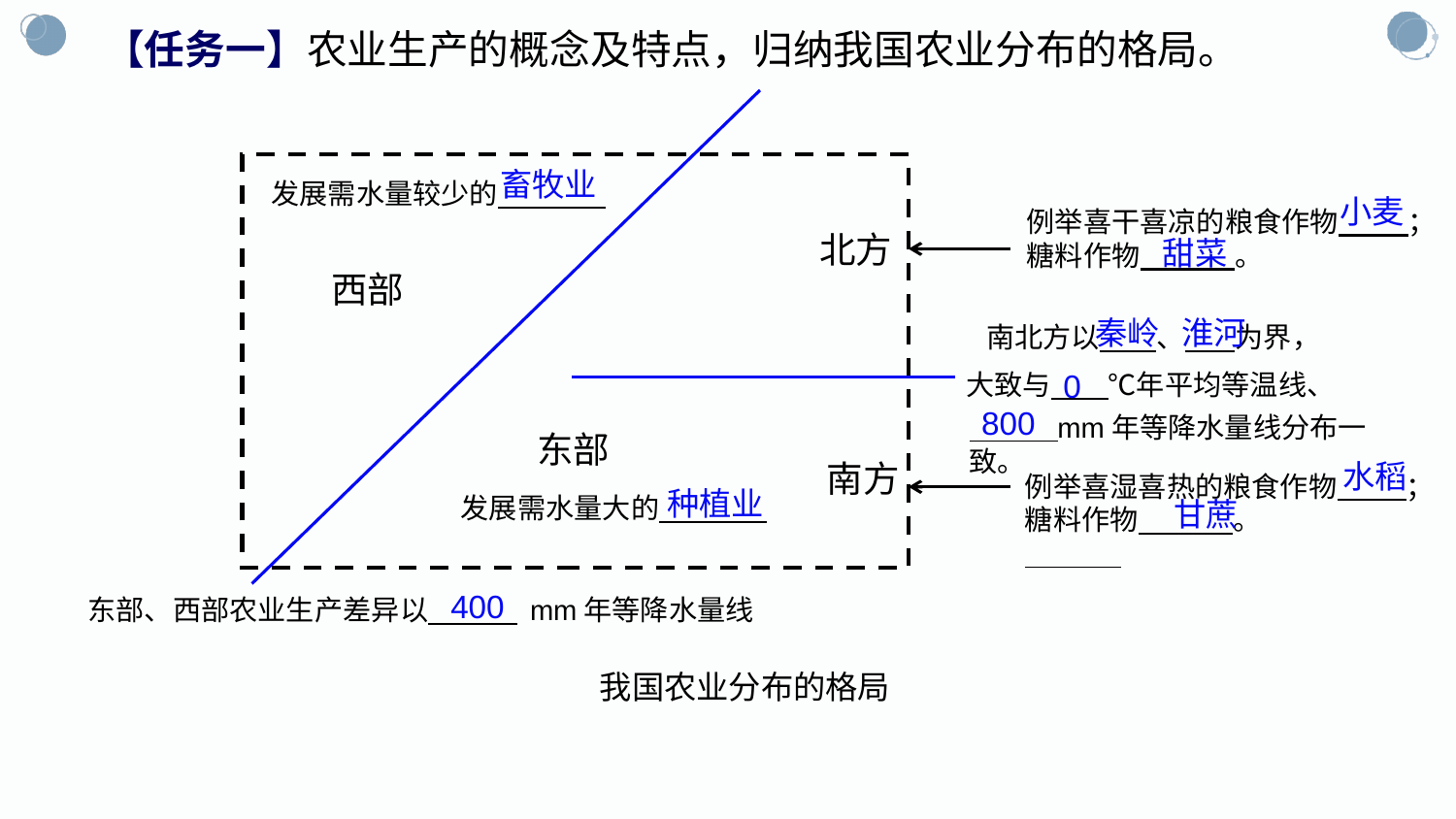

【任务一】农业生产的概念及特点，归纳我国农业分布的格局。

畜牧业
发展需水量较少的
小麦
例举喜干喜凉的粮食作物           ；
糖料作物               。
北方
甜菜
西部
秦岭   淮河
南北方以         、        为界，
0
大致与         ℃年平均等温线、
800
           mm年等降水量线分布一致。

东部
南方
水稻
例举喜湿喜热的粮食作物           ；
糖料作物               。

种植业
发展需水量大的
甘蔗
400
东部、西部农业生产差异以               mm年等降水量线
我国农业分布的格局